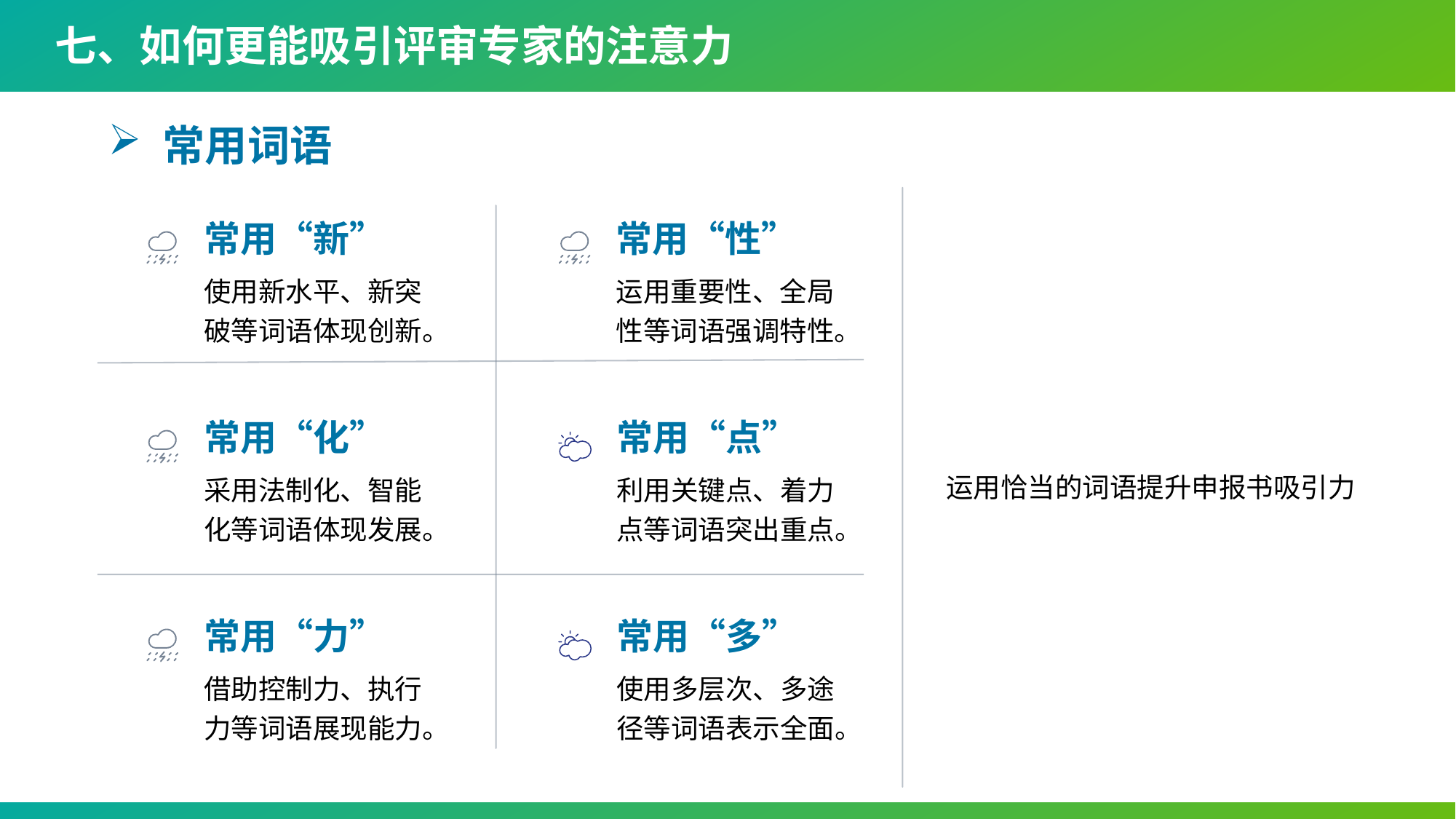

七、如何更能吸引评审专家的注意力
常用词语
运用恰当的词语提升申报书吸引力
常用“新”

使用新水平、新突破等词语体现创新。
常用“性”

运用重要性、全局性等词语强调特性。
常用“化”

采用法制化、智能化等词语体现发展。
常用“点”

利用关键点、着力点等词语突出重点。
常用“力”

借助控制力、执行力等词语展现能力。
常用“多”

使用多层次、多途径等词语表示全面。